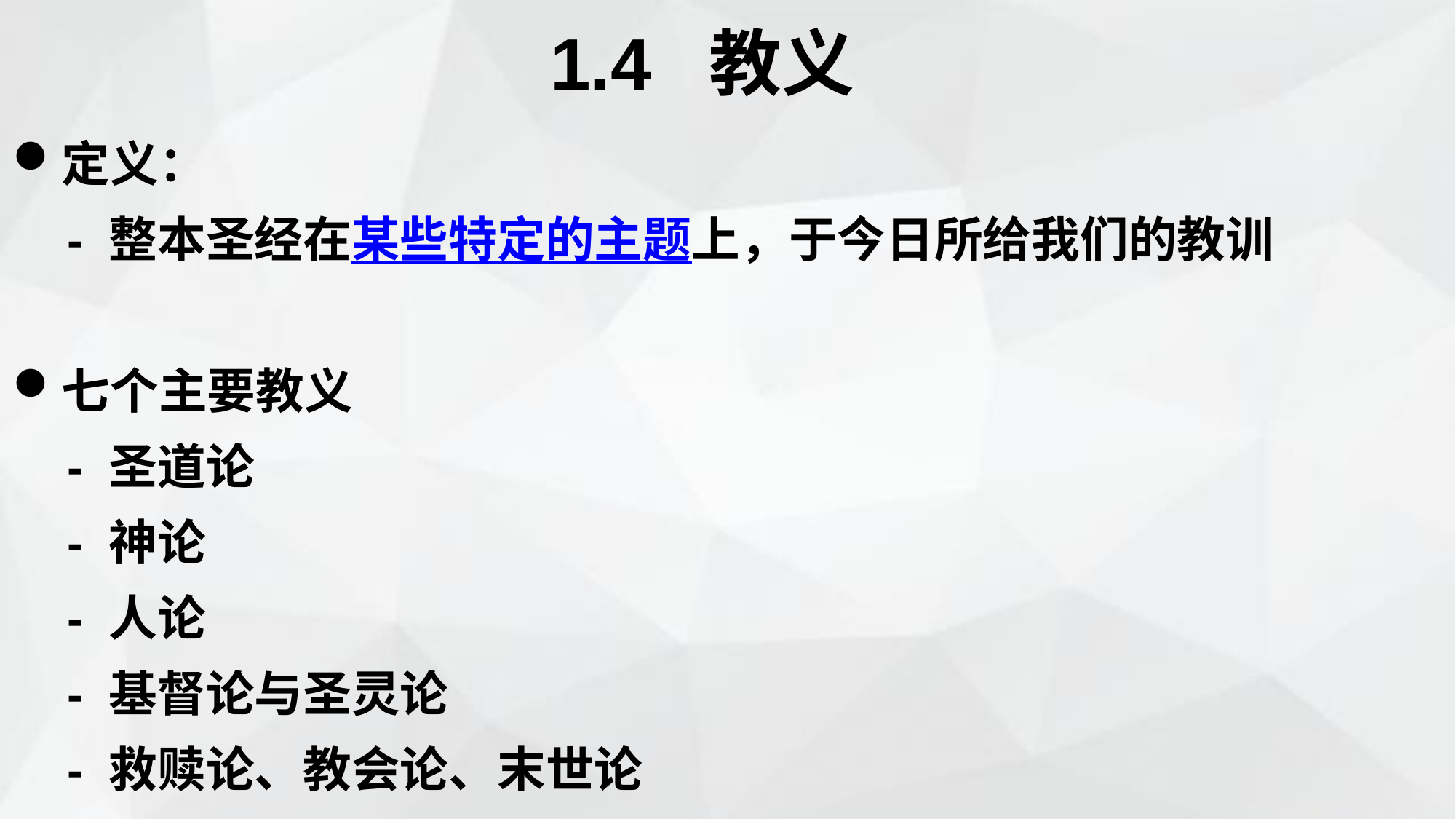

1.4  教义
定义：
- 整本圣经在某些特定的主题上，于今日所给我们的教训

七个主要教义
- 圣道论
- 神论
- 人论
- 基督论与圣灵论
- 救赎论、教会论、末世论

9